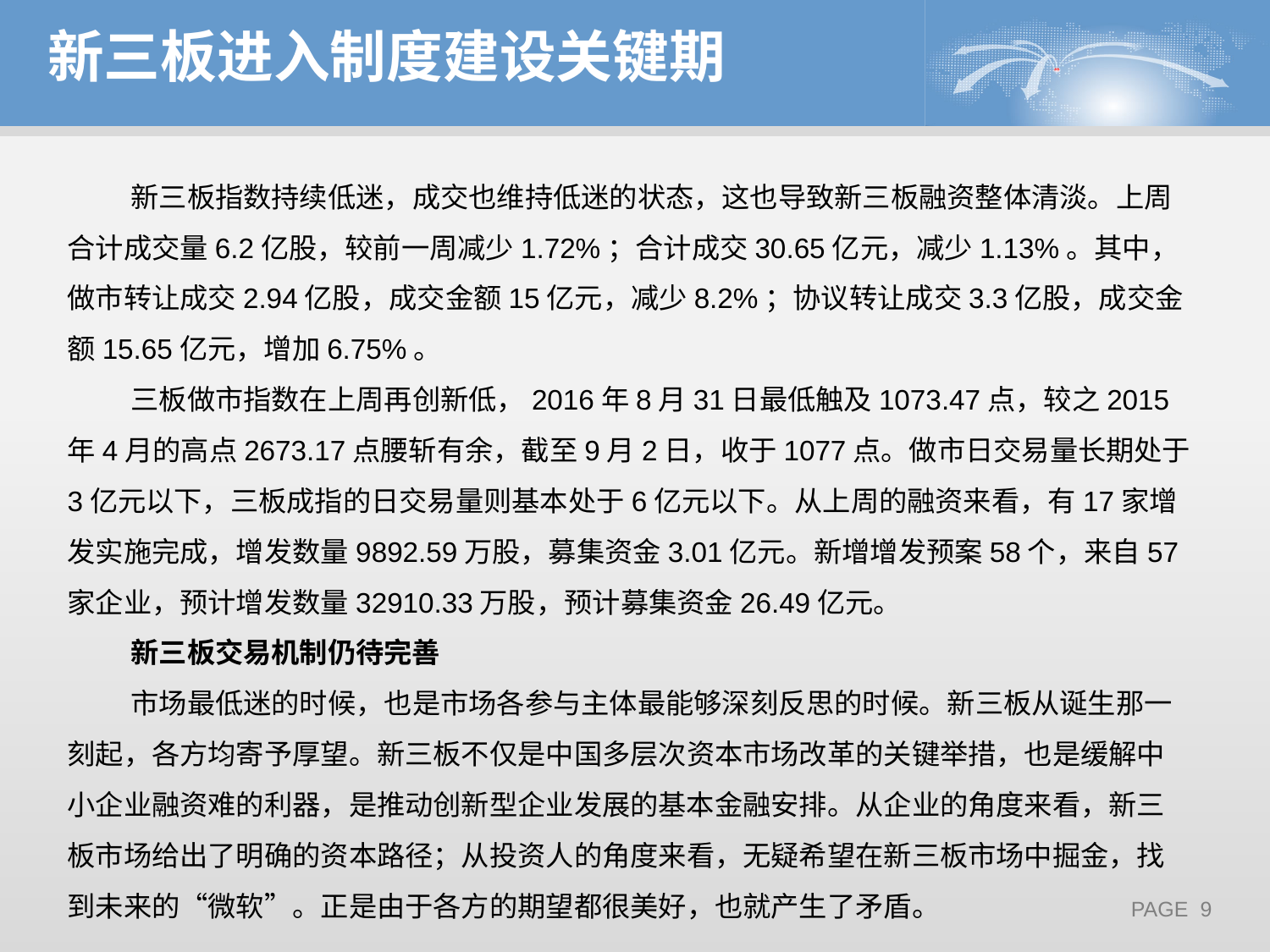

新三板进入制度建设关键期
新三板指数持续低迷，成交也维持低迷的状态，这也导致新三板融资整体清淡。上周合计成交量6.2亿股，较前一周减少1.72%；合计成交30.65亿元，减少1.13%。其中，做市转让成交2.94亿股，成交金额15亿元，减少8.2%；协议转让成交3.3亿股，成交金额15.65亿元，增加6.75%。
三板做市指数在上周再创新低，2016年8月31日最低触及1073.47点，较之2015年4月的高点2673.17点腰斩有余，截至9月2日，收于1077点。做市日交易量长期处于3亿元以下，三板成指的日交易量则基本处于6亿元以下。从上周的融资来看，有17家增发实施完成，增发数量9892.59万股，募集资金3.01亿元。新增增发预案58个，来自57家企业，预计增发数量32910.33万股，预计募集资金26.49亿元。
新三板交易机制仍待完善
市场最低迷的时候，也是市场各参与主体最能够深刻反思的时候。新三板从诞生那一刻起，各方均寄予厚望。新三板不仅是中国多层次资本市场改革的关键举措，也是缓解中小企业融资难的利器，是推动创新型企业发展的基本金融安排。从企业的角度来看，新三板市场给出了明确的资本路径；从投资人的角度来看，无疑希望在新三板市场中掘金，找到未来的“微软”。正是由于各方的期望都很美好，也就产生了矛盾。